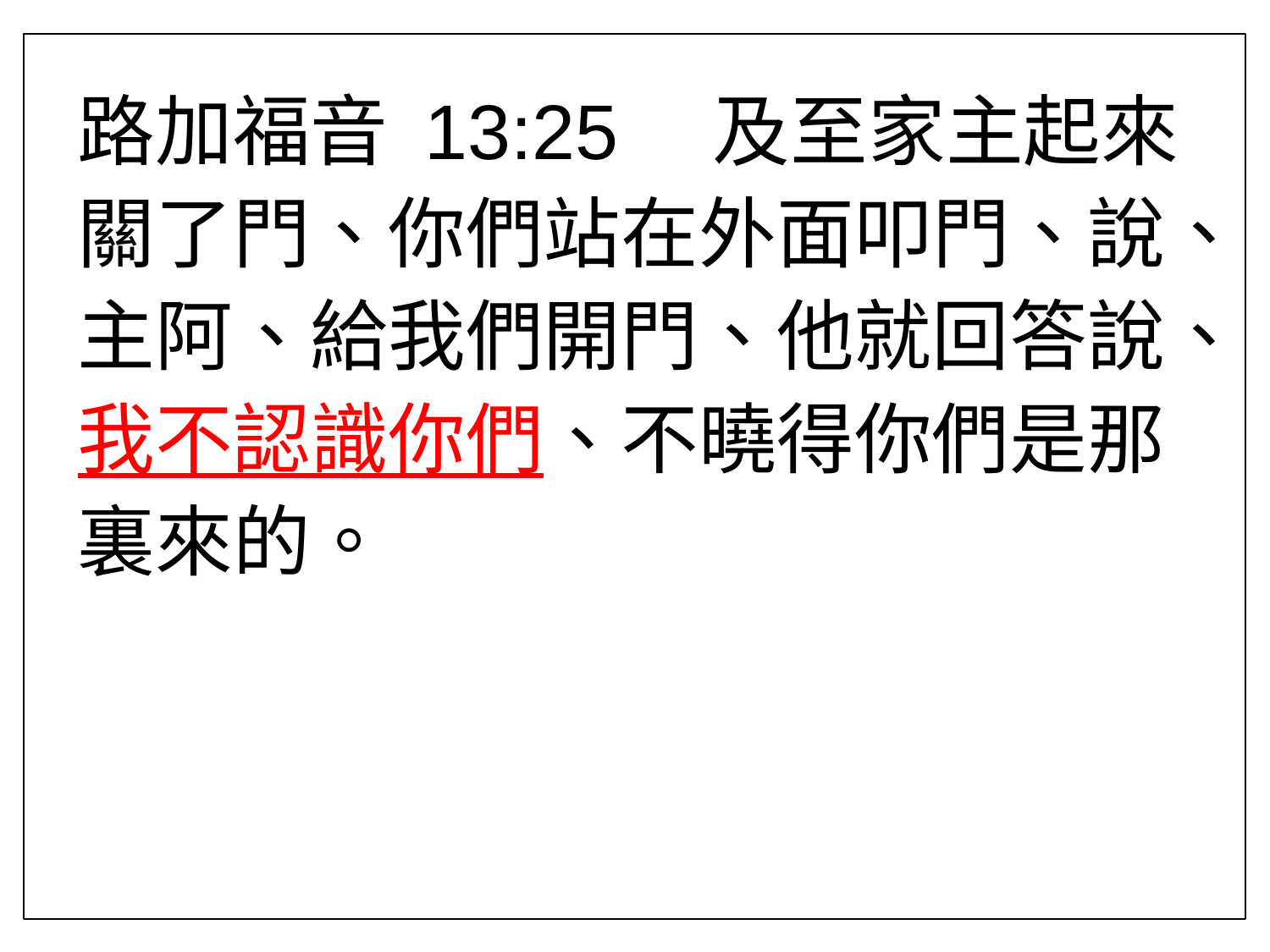

路加福音 13:25	及至家主起來關了門、你們站在外面叩門、說、主阿、給我們開門、他就回答說、我不認識你們、不曉得你們是那裏來的。